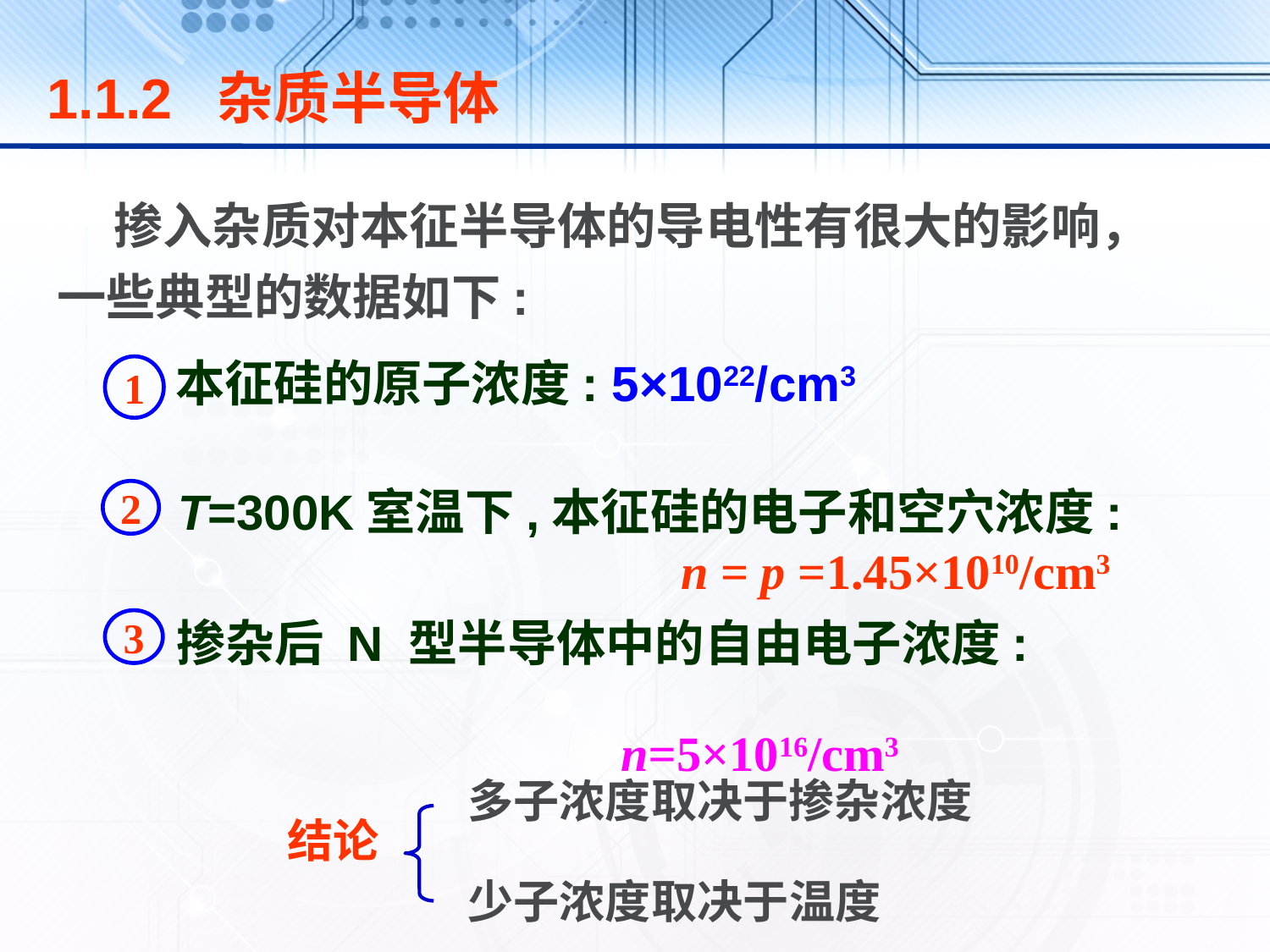

1.1.2  杂质半导体

    掺入杂质对本征半导体的导电性有很大的影响，一些典型的数据如下:
     本征硅的原子浓度: 5×1022/cm3
1
      T=300K室温下,本征硅的电子和空穴浓度:
                                               n = p =1.45×1010/cm3
2
掺杂后 N 型半导体中的自由电子浓度:
                                          n=5×1016/cm3
3

多子浓度取决于掺杂浓度

结论

少子浓度取决于温度